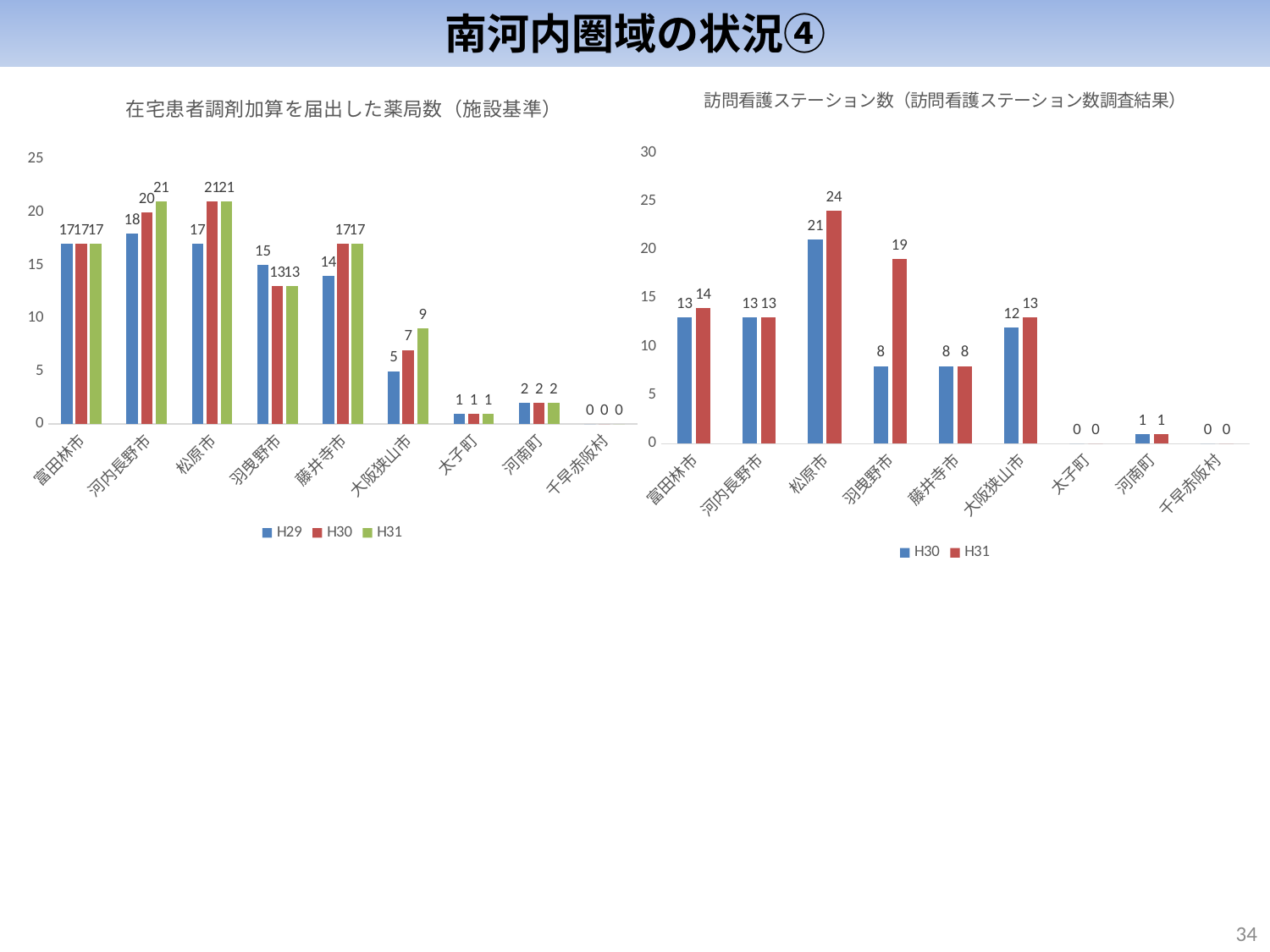

南河内圏域の状況④

### Chart: 訪問看護ステーション数（訪問看護ステーション数調査結果）

| Category | H30 | H31 |
|---|---|---|
| 富田林市 | 13.0 | 14.0 |
| 河内長野市 | 13.0 | 13.0 |
| 松原市 | 21.0 | 24.0 |
| 羽曳野市 | 8.0 | 19.0 |
| 藤井寺市 | 8.0 | 8.0 |
| 大阪狭山市 | 12.0 | 13.0 |
| 太子町 | 0.0 | 0.0 |
| 河南町 | 1.0 | 1.0 |
| 千早赤阪村 | 0.0 | 0.0 |

### Chart: 在宅患者調剤加算を届出した薬局数（施設基準）

| Category | H29 | H30 | H31 |
|---|---|---|---|
| 富田林市 | 17.0 | 17.0 | 17.0 |
| 河内長野市 | 18.0 | 20.0 | 21.0 |
| 松原市 | 17.0 | 21.0 | 21.0 |
| 羽曳野市 | 15.0 | 13.0 | 13.0 |
| 藤井寺市 | 14.0 | 17.0 | 17.0 |
| 大阪狭山市 | 5.0 | 7.0 | 9.0 |
| 太子町 | 1.0 | 1.0 | 1.0 |
| 河南町 | 2.0 | 2.0 | 2.0 |
| 千早赤阪村 | 0.0 | 0.0 | 0.0 |
34